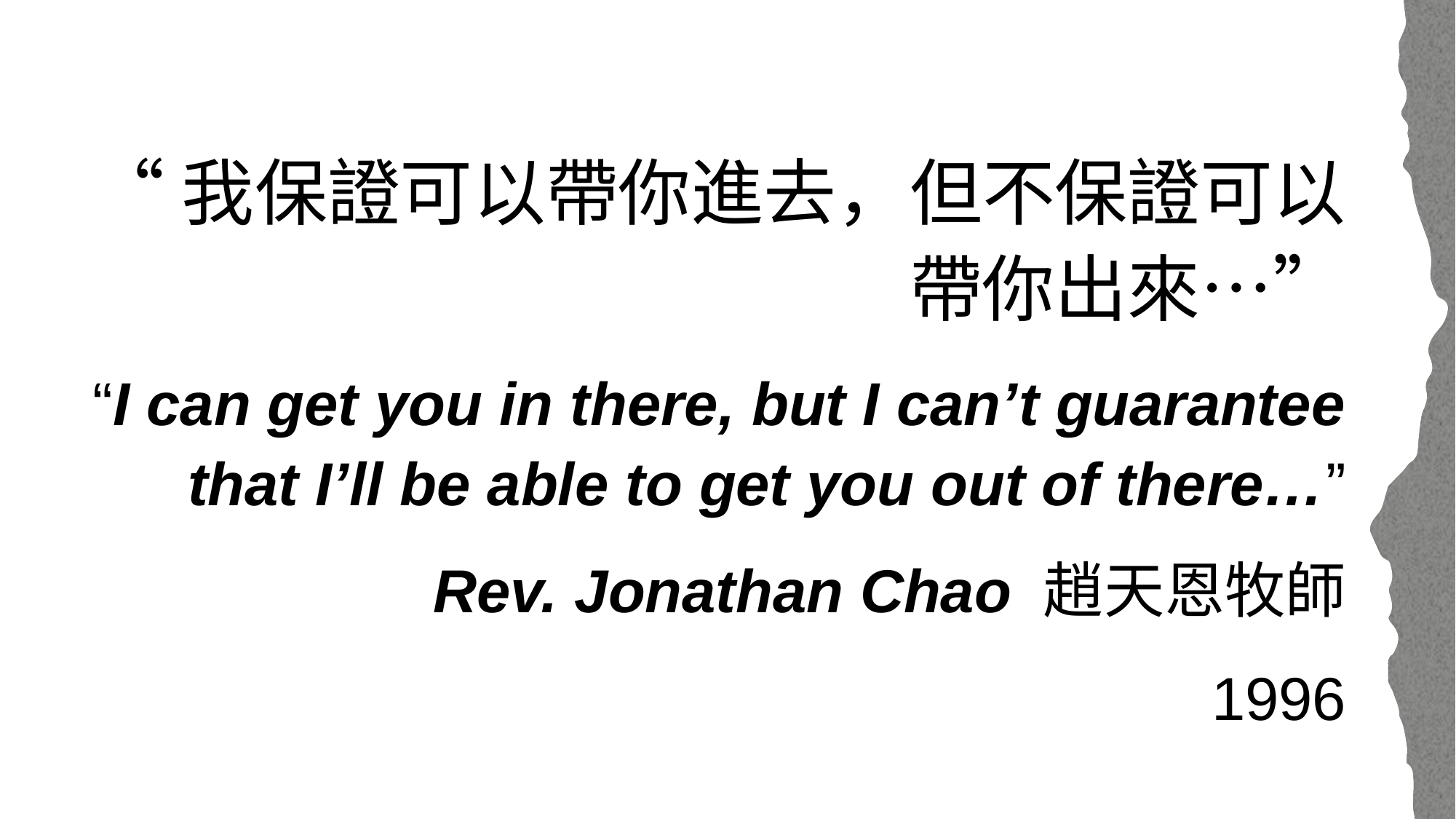

“我保證可以帶你進去，但不保證可以帶你出來…”
“I can get you in there, but I can’t guarantee that I’ll be able to get you out of there…”
Rev. Jonathan Chao 趙天恩牧師
1996